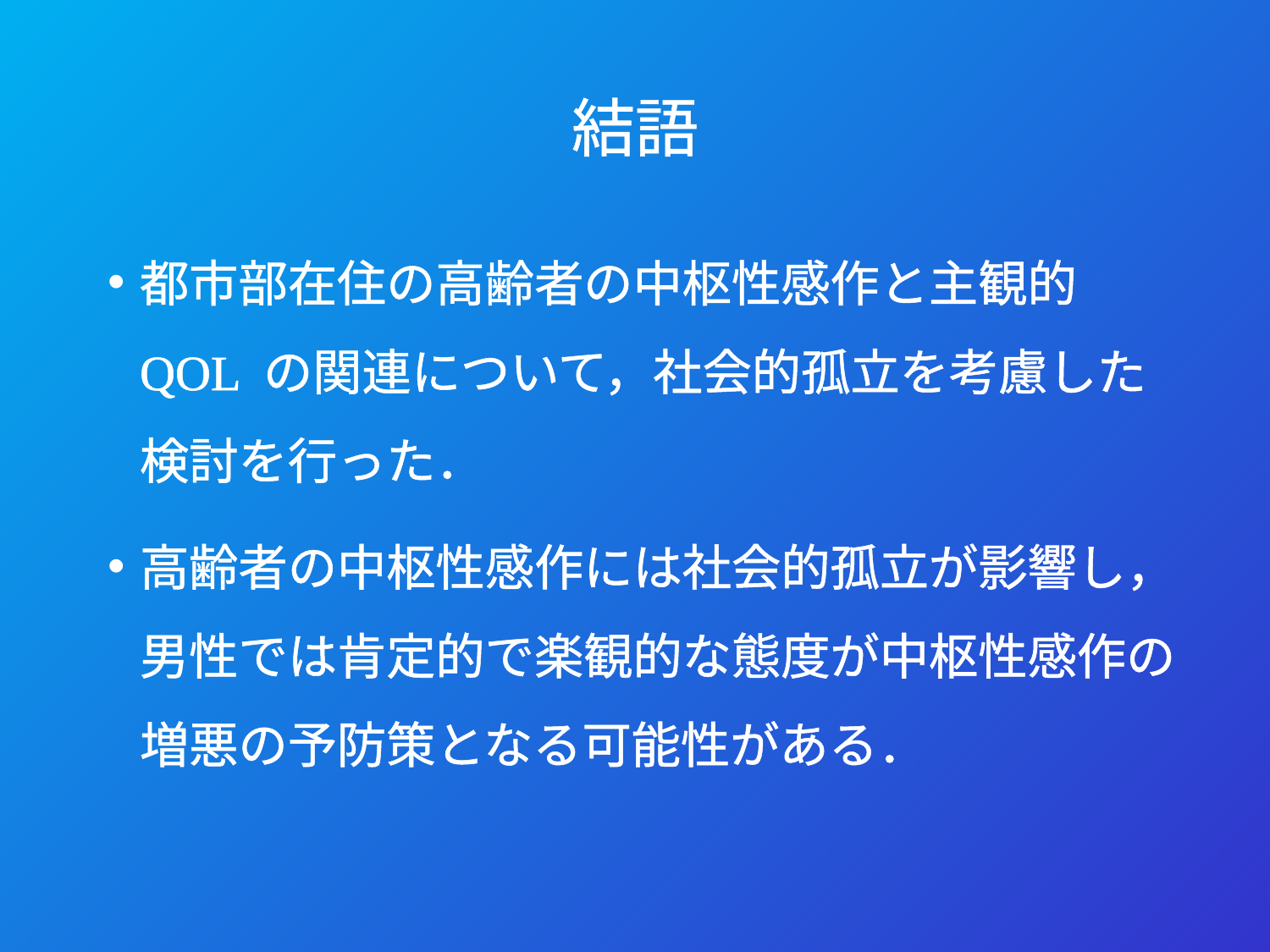

# 結語
都市部在住の高齢者の中枢性感作と主観的 QOL の関連について，社会的孤立を考慮した検討を行った．
高齢者の中枢性感作には社会的孤立が影響し，男性では肯定的で楽観的な態度が中枢性感作の増悪の予防策となる可能性がある．